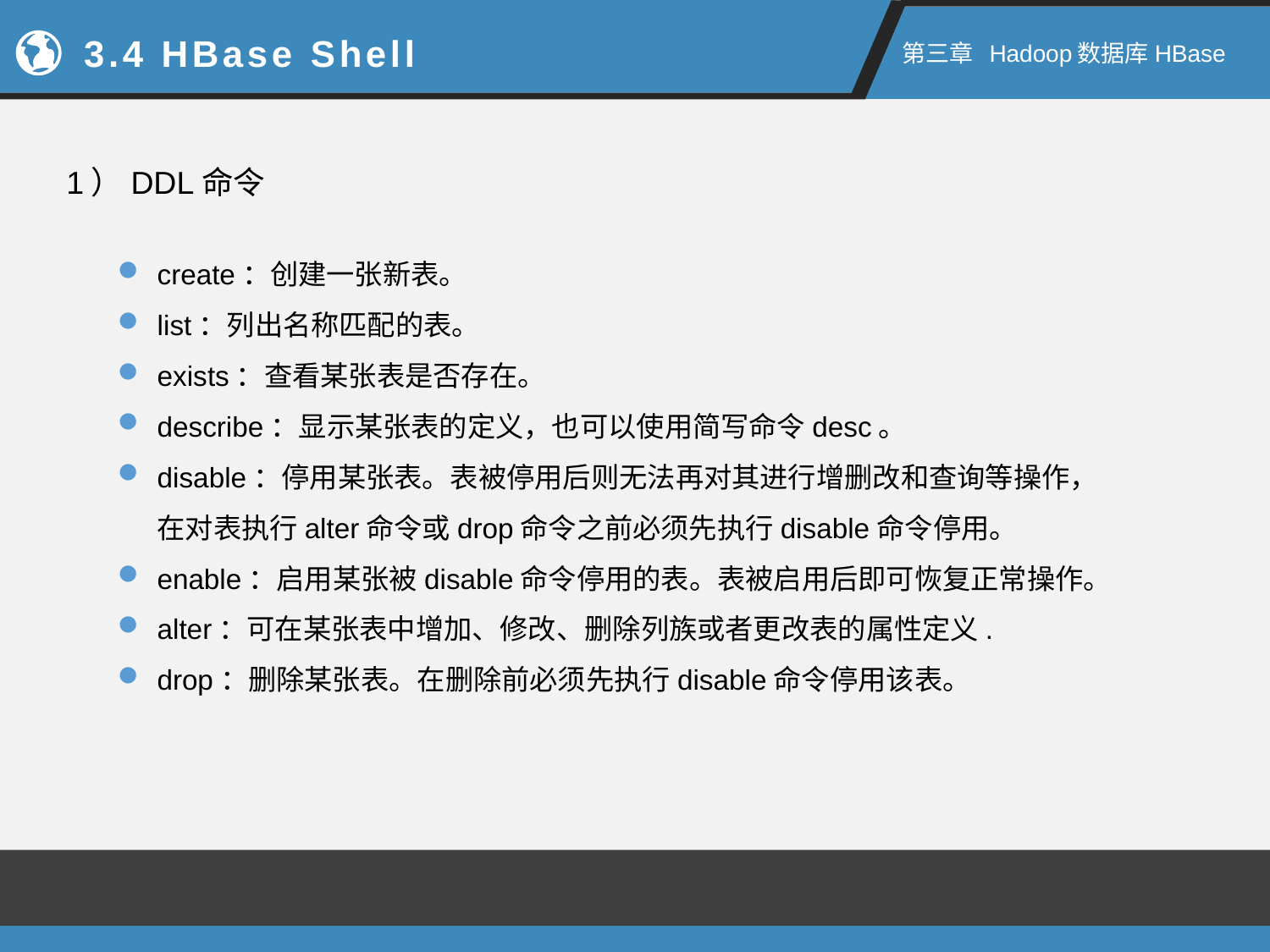

3.4 HBase Shell

第三章  Hadoop数据库HBase
1）DDL命令
create：创建一张新表。
list：列出名称匹配的表。
exists：查看某张表是否存在。
describe：显示某张表的定义，也可以使用简写命令desc。
disable：停用某张表。表被停用后则无法再对其进行增删改和查询等操作，在对表执行alter命令或drop命令之前必须先执行disable命令停用。
enable：启用某张被disable命令停用的表。表被启用后即可恢复正常操作。
alter：可在某张表中增加、修改、删除列族或者更改表的属性定义.
drop：删除某张表。在删除前必须先执行disable命令停用该表。